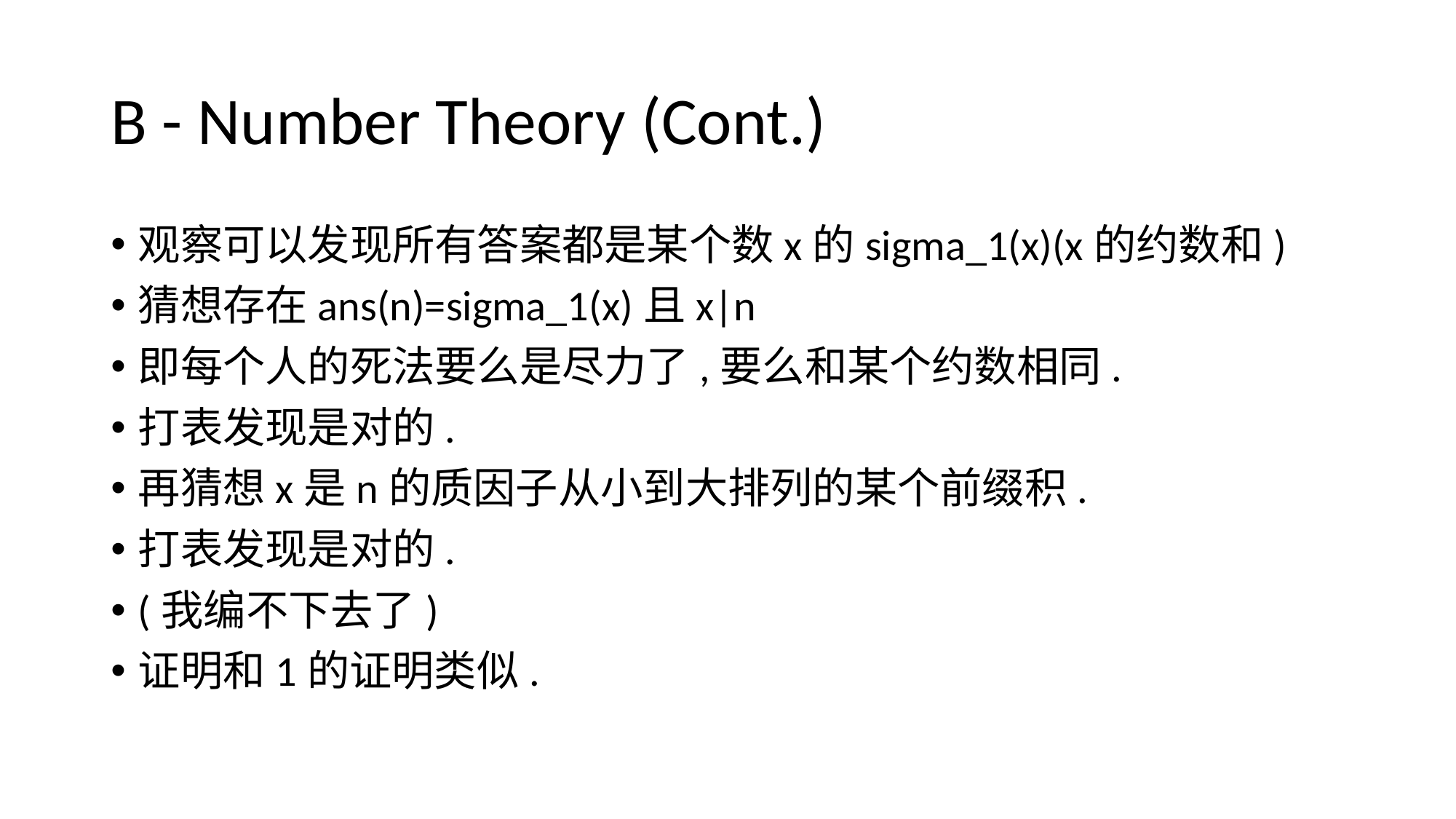

# B - Number Theory (Cont.)
观察可以发现所有答案都是某个数x的sigma_1(x)(x的约数和)
猜想存在ans(n)=sigma_1(x)且x|n
即每个人的死法要么是尽力了,要么和某个约数相同.
打表发现是对的.
再猜想x是n的质因子从小到大排列的某个前缀积.
打表发现是对的.
(我编不下去了)
证明和1的证明类似.